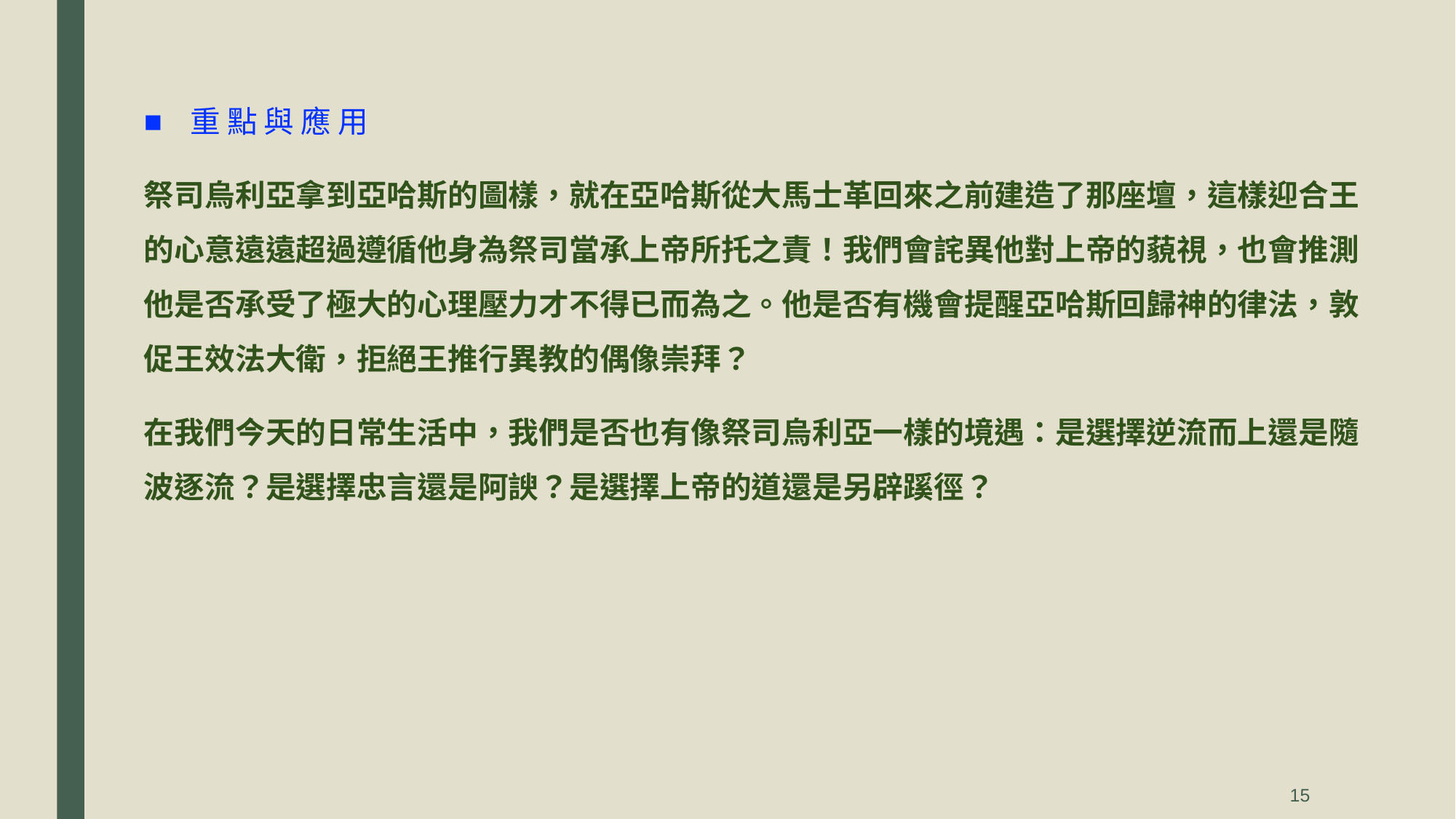

重 點 與 應 用
祭司烏利亞拿到亞哈斯的圖樣，就在亞哈斯從大馬士革回來之前建造了那座壇，這樣迎合王的心意遠遠超過遵循他身為祭司當承上帝所托之責！我們會詫異他對上帝的藐視，也會推測他是否承受了極大的心理壓力才不得已而為之。他是否有機會提醒亞哈斯回歸神的律法，敦促王效法大衛，拒絕王推行異教的偶像崇拜？
在我們今天的日常生活中，我們是否也有像祭司烏利亞一樣的境遇：是選擇逆流而上還是隨波逐流？是選擇忠言還是阿諛？是選擇上帝的道還是另辟蹊徑？

15